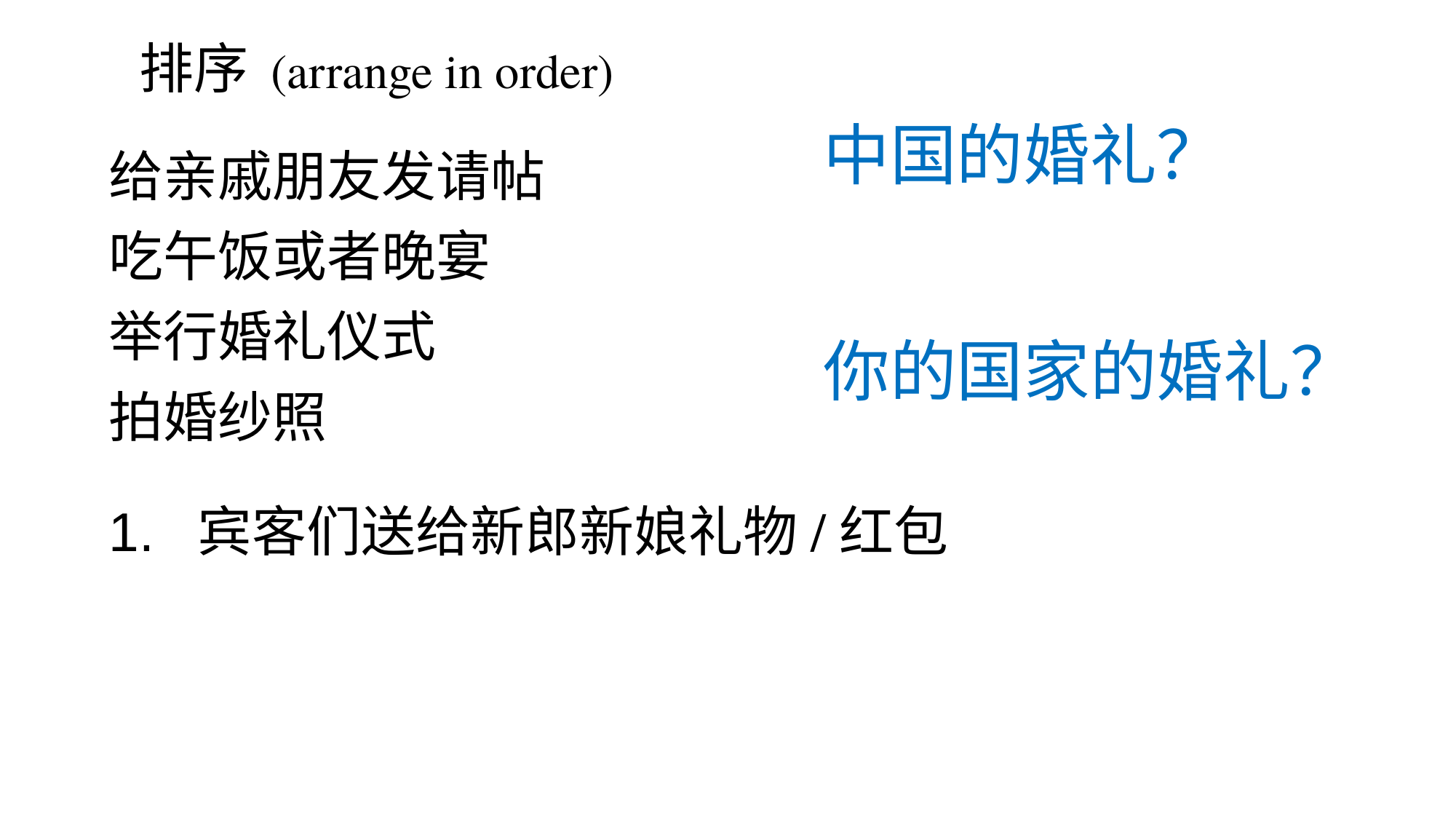

# 排序 (arrange in order)
中国的婚礼？

你的国家的婚礼？
给亲戚朋友发请帖
吃午饭或者晚宴
举行婚礼仪式
拍婚纱照
宾客们送给新郎新娘礼物/红包